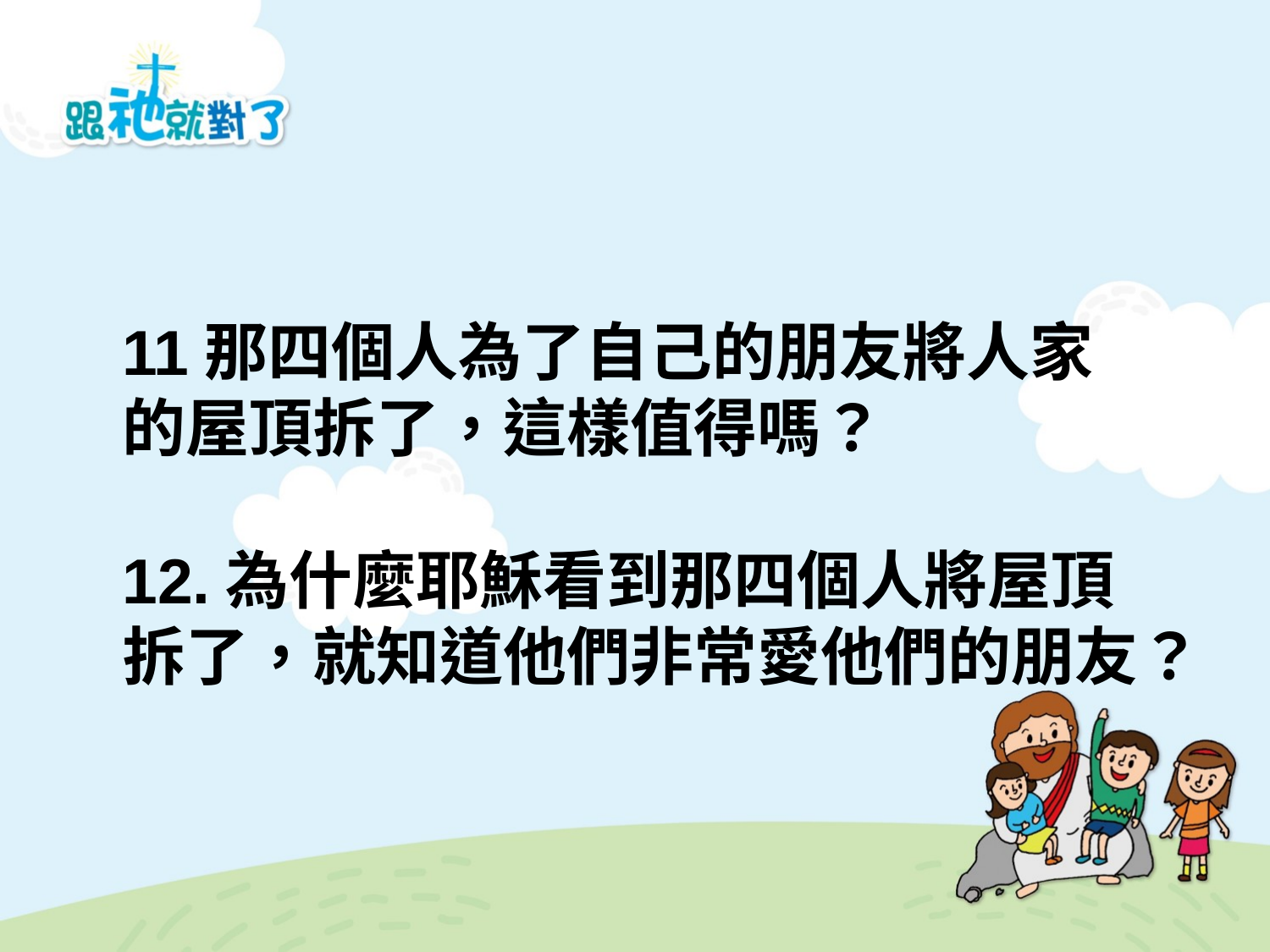

11那四個人為了自己的朋友將人家的屋頂拆了，這樣值得嗎？

12.為什麼耶穌看到那四個人將屋頂拆了，就知道他們非常愛他們的朋友？